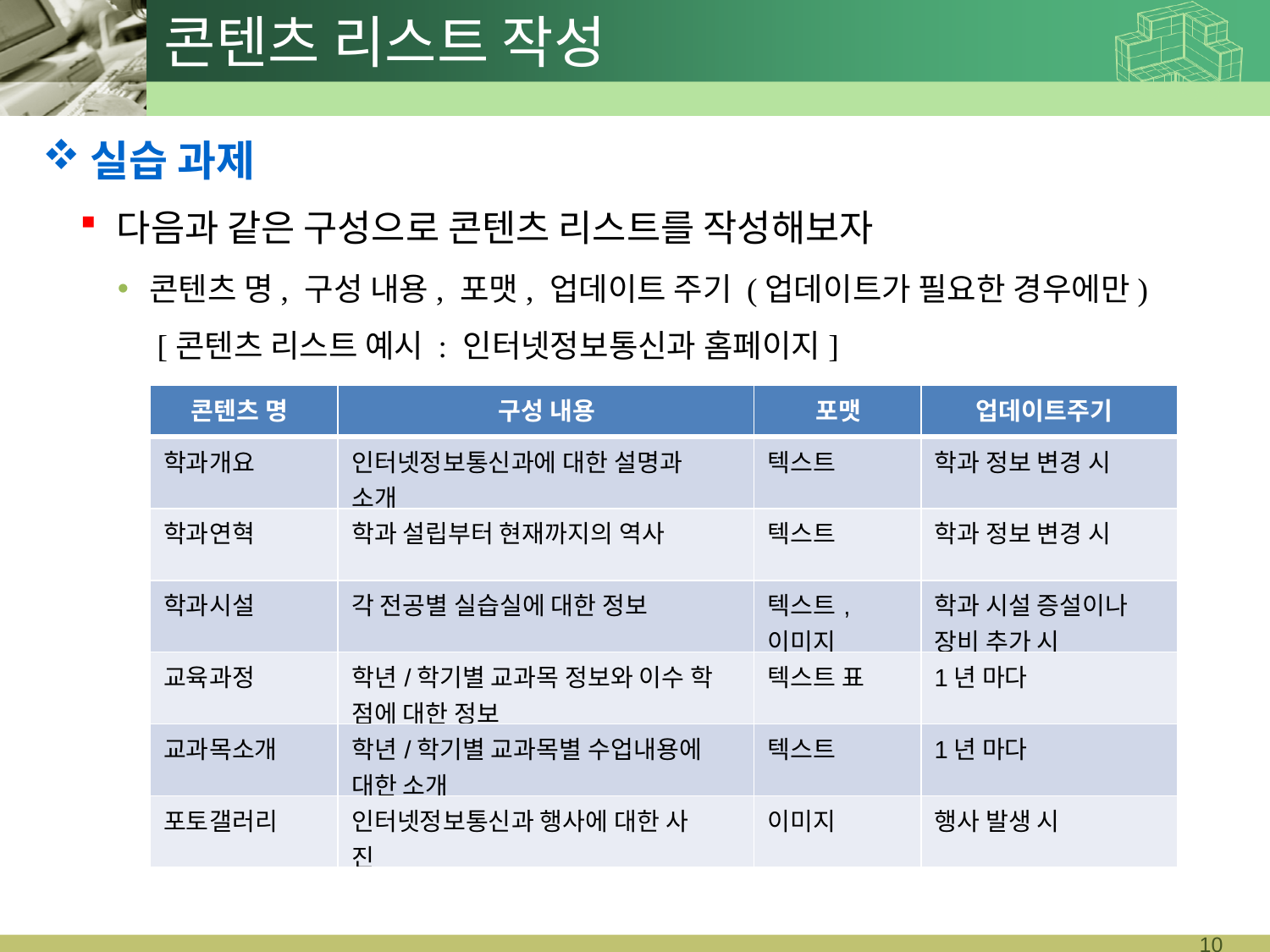

# 콘텐츠 리스트 작성
실습 과제
다음과 같은 구성으로 콘텐츠 리스트를 작성해보자
콘텐츠 명, 구성 내용, 포맷, 업데이트 주기 (업데이트가 필요한 경우에만)  [콘텐츠 리스트 예시 : 인터넷정보통신과 홈페이지]
| 콘텐츠 명 | 구성 내용 | 포맷 | 업데이트주기 |
| --- | --- | --- | --- |
| 학과개요 | 인터넷정보통신과에 대한 설명과 소개 | 텍스트 | 학과 정보 변경 시 |
| 학과연혁 | 학과 설립부터 현재까지의 역사 | 텍스트 | 학과 정보 변경 시 |
| 학과시설 | 각 전공별 실습실에 대한 정보 | 텍스트, 이미지 | 학과 시설 증설이나 장비 추가 시 |
| 교육과정 | 학년/학기별 교과목 정보와 이수 학 점에 대한 정보 | 텍스트 표 | 1년 마다 |
| 교과목소개 | 학년/학기별 교과목별 수업내용에 대한 소개 | 텍스트 | 1년 마다 |
| 포토갤러리 | 인터넷정보통신과 행사에 대한 사 진 | 이미지 | 행사 발생 시 |
10